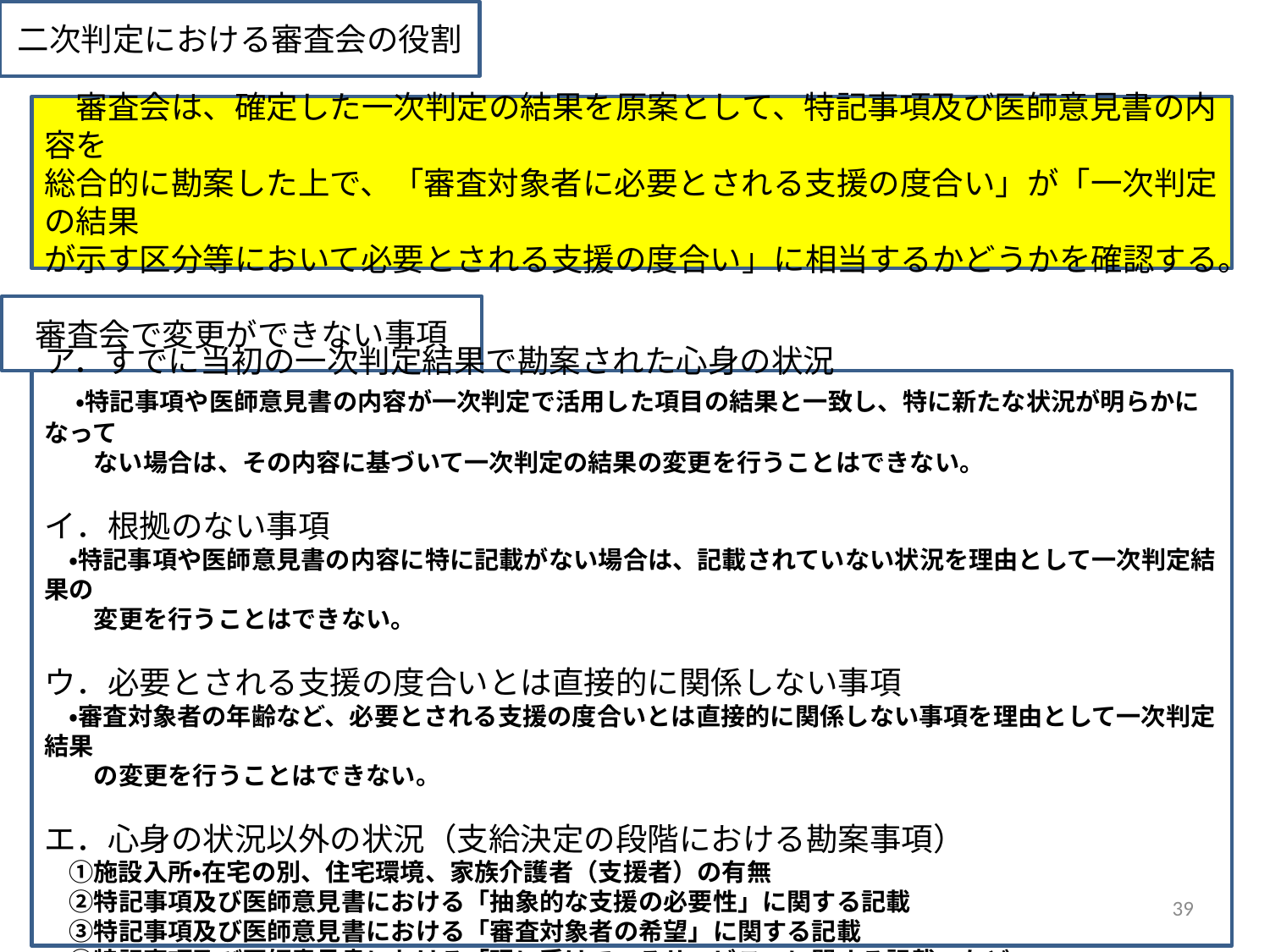

二次判定における審査会の役割
　審査会は、確定した一次判定の結果を原案として、特記事項及び医師意見書の内容を
総合的に勘案した上で、「審査対象者に必要とされる支援の度合い」が「一次判定の結果
が示す区分等において必要とされる支援の度合い」に相当するかどうかを確認する。
審査会で変更ができない事項
ア．すでに当初の一次判定結果で勘案された心身の状況
　・特記事項や医師意見書の内容が一次判定で活用した項目の結果と一致し、特に新たな状況が明らかになって
　　ない場合は、その内容に基づいて一次判定の結果の変更を行うことはできない。

イ．根拠のない事項
　・特記事項や医師意見書の内容に特に記載がない場合は、記載されていない状況を理由として一次判定結果の
　　変更を行うことはできない。

ウ．必要とされる支援の度合いとは直接的に関係しない事項
　・審査対象者の年齢など、必要とされる支援の度合いとは直接的に関係しない事項を理由として一次判定結果
　　の変更を行うことはできない。

エ．心身の状況以外の状況（支給決定の段階における勘案事項）
　①施設入所・在宅の別、住宅環境、家族介護者（支援者）の有無
　②特記事項及び医師意見書における「抽象的な支援の必要性」に関する記載
　③特記事項及び医師意見書における「審査対象者の希望」に関する記載
　④特記事項及び医師意見書における「現に受けているサービス」に関する記載　など
39